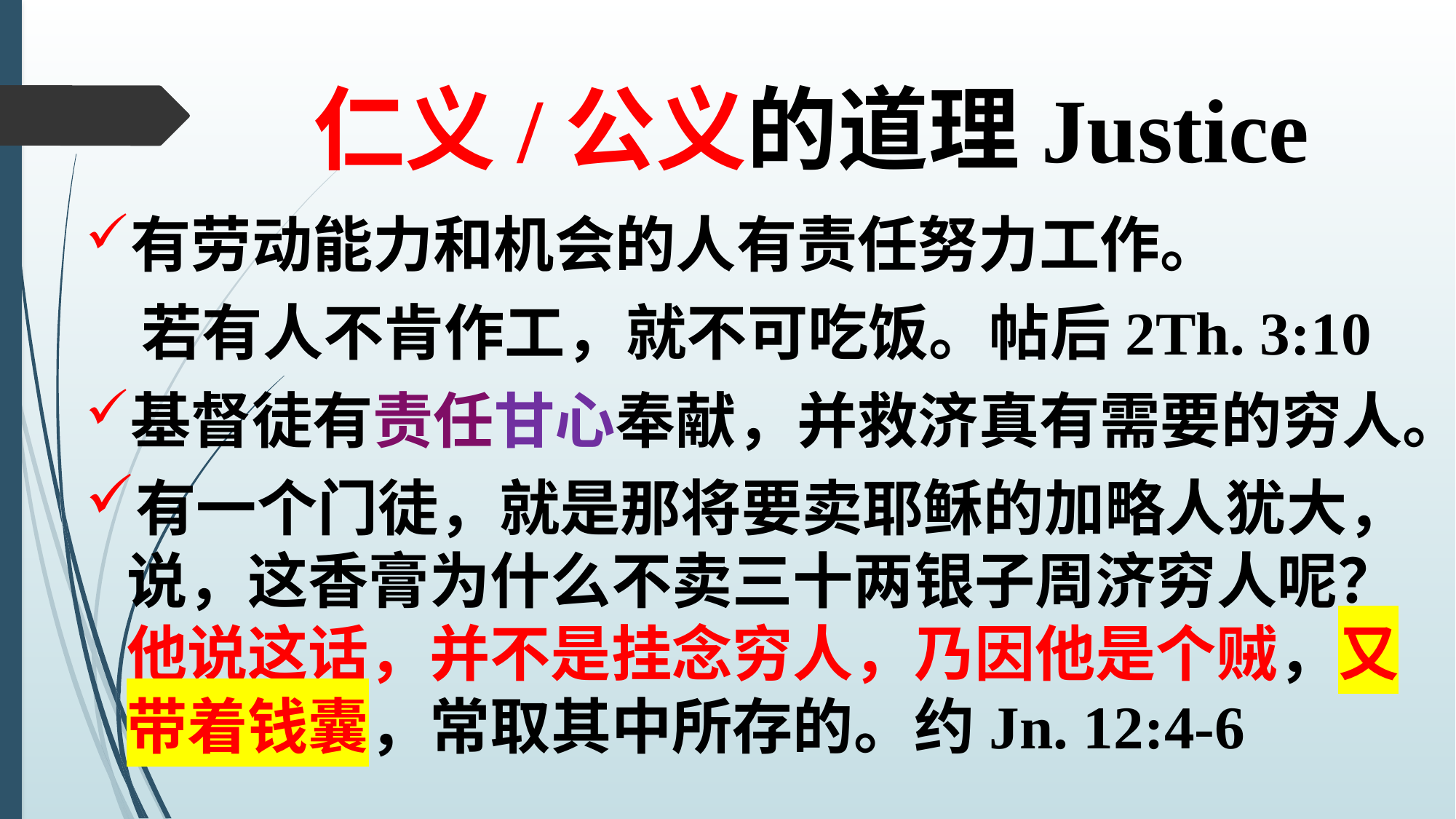

# 仁义/公义的道理Justice
有劳动能力和机会的人有责任努力工作。
   若有人不肯作工，就不可吃饭。帖后2Th. 3:10
基督徒有责任甘心奉献，并救济真有需要的穷人。
有一个门徒，就是那将要卖耶稣的加略人犹大，说，这香膏为什么不卖三十两银子周济穷人呢？他说这话，并不是挂念穷人，乃因他是个贼，又带着钱囊，常取其中所存的。约Jn. 12:4-6